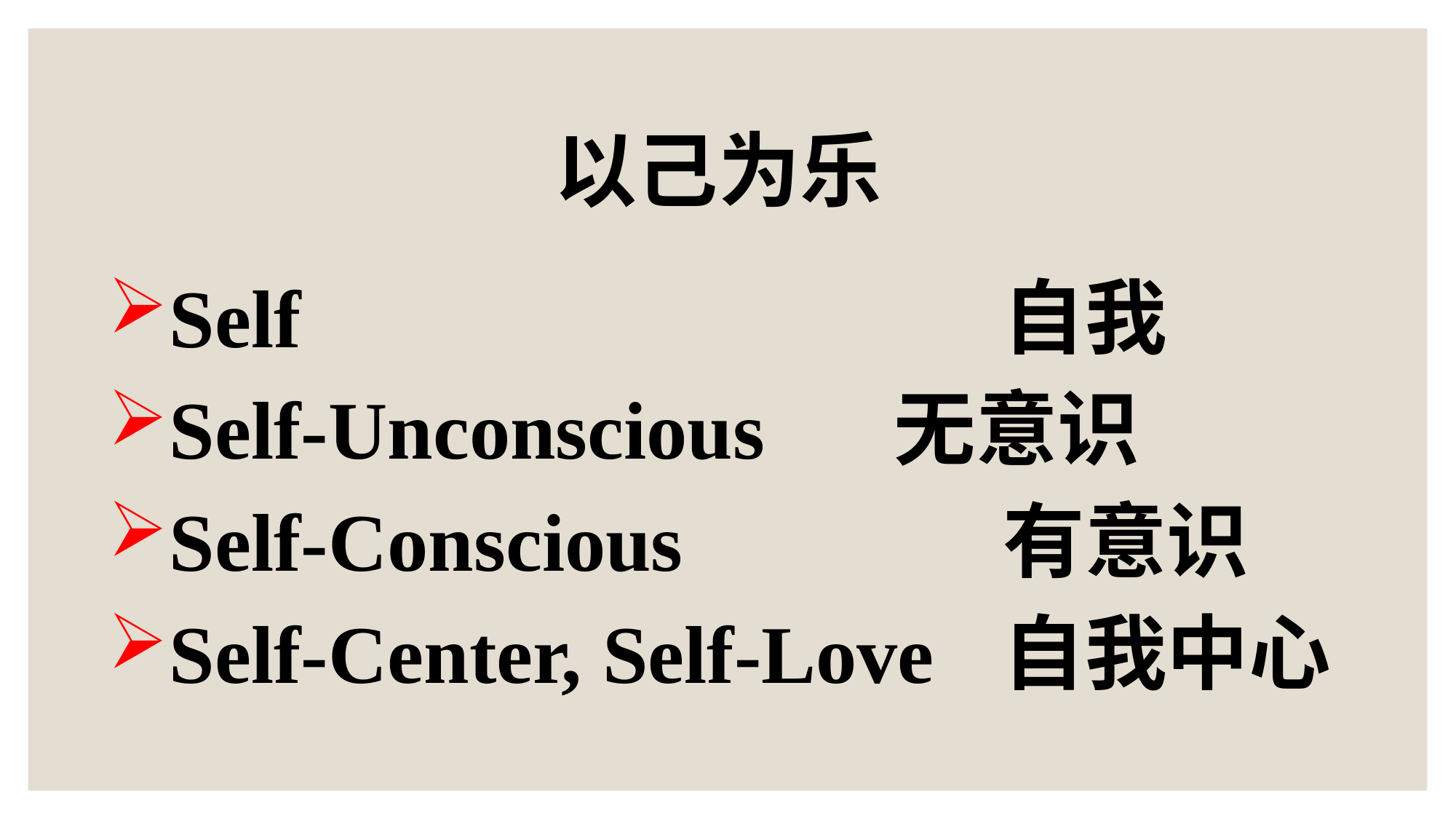

# 以己为乐
Self 							自我
Self-Unconscious		无意识
Self-Conscious			有意识
Self-Center, Self-Love	自我中心